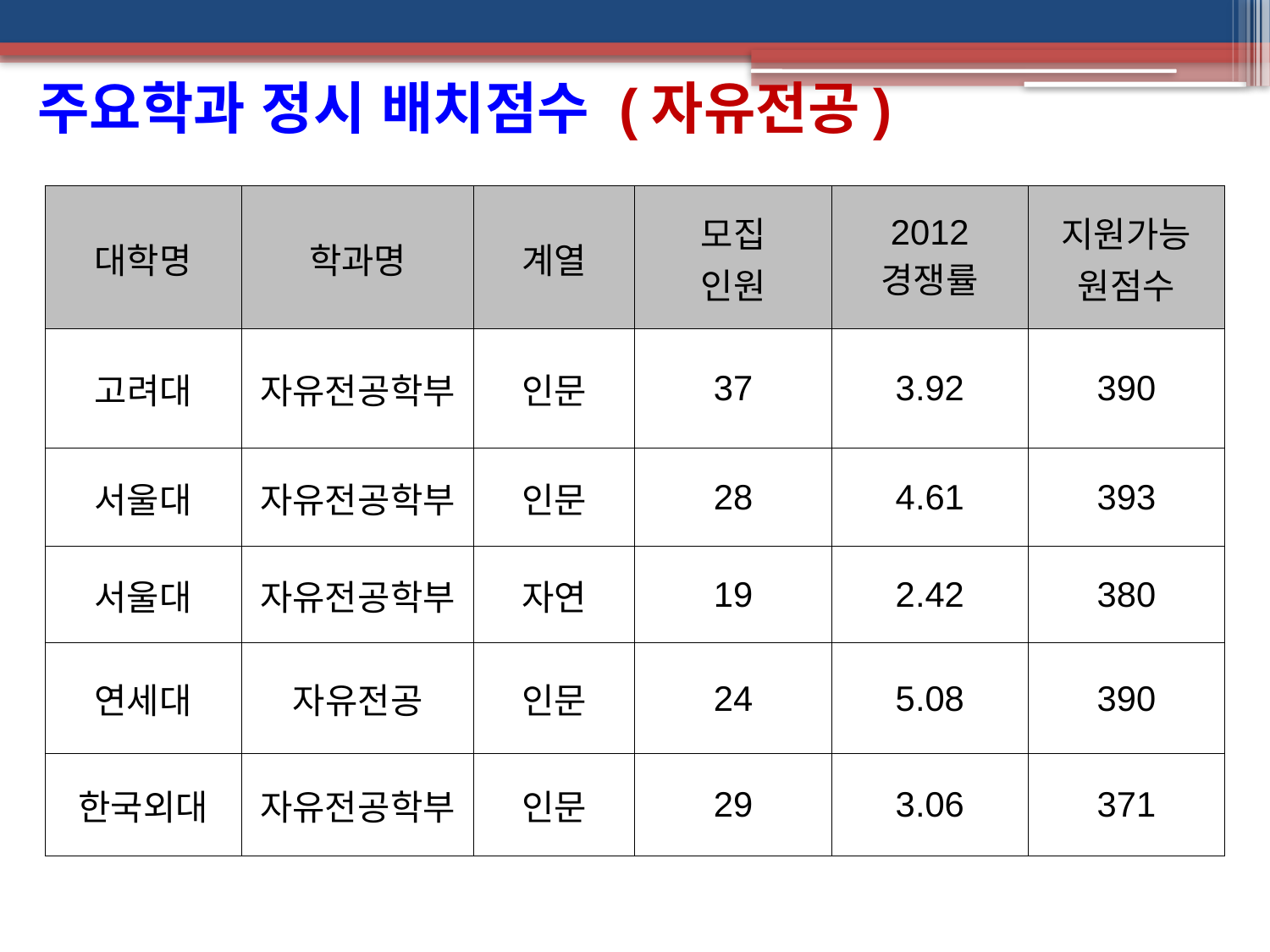

주요학과 정시 배치점수 (자유전공)
| 대학명 | 학과명 | 계열 | 모집 인원 | 2012 경쟁률 | 지원가능 원점수 |
| --- | --- | --- | --- | --- | --- |
| 고려대 | 자유전공학부 | 인문 | 37 | 3.92 | 390 |
| 서울대 | 자유전공학부 | 인문 | 28 | 4.61 | 393 |
| 서울대 | 자유전공학부 | 자연 | 19 | 2.42 | 380 |
| 연세대 | 자유전공 | 인문 | 24 | 5.08 | 390 |
| 한국외대 | 자유전공학부 | 인문 | 29 | 3.06 | 371 |